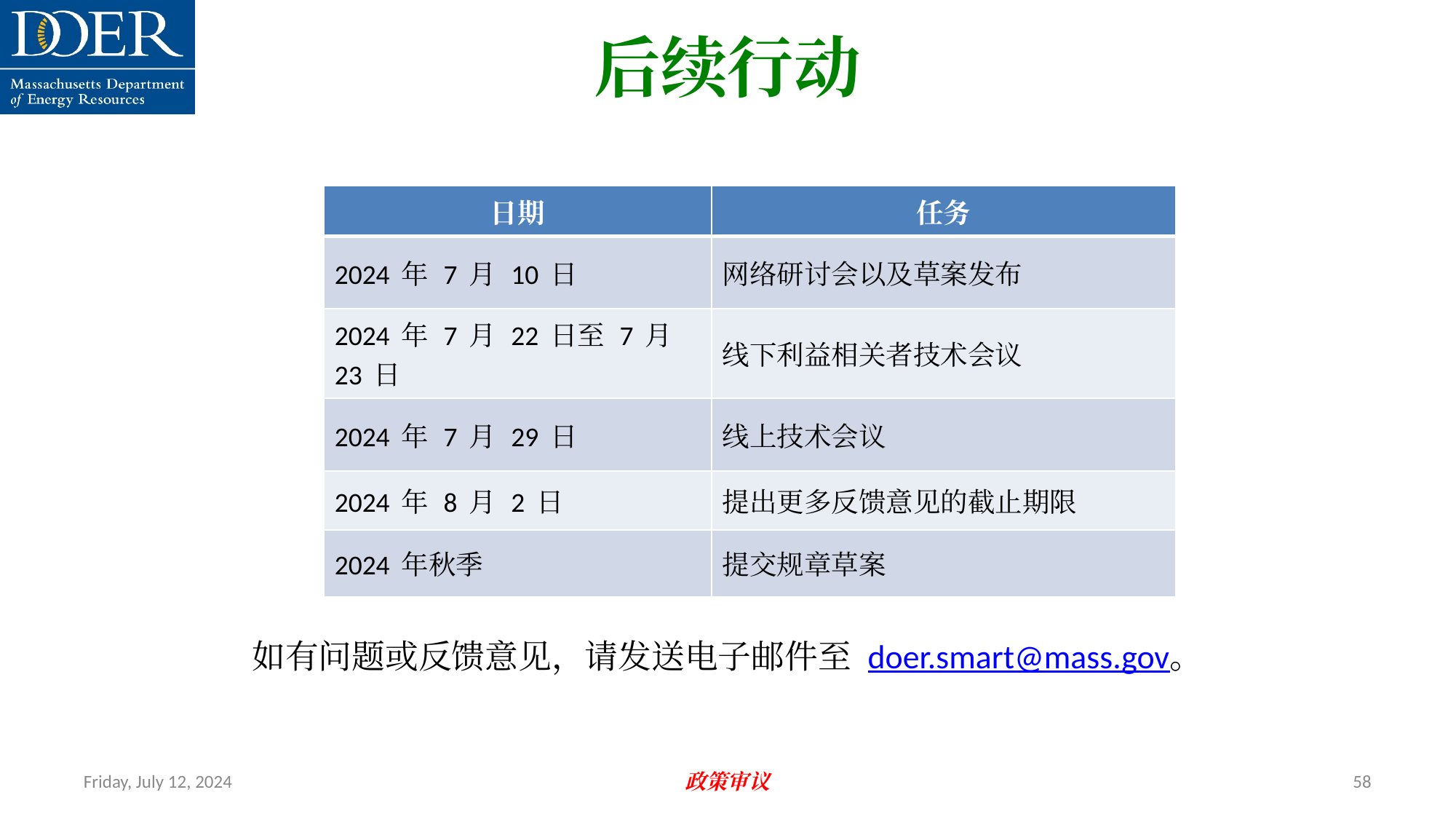

后续行动
| 日期 | 任务 |
| --- | --- |
| 2024 年 7 月 10 日 | 网络研讨会以及草案发布 |
| 2024 年 7 月 22 日至 7 月 23 日 | 线下利益相关者技术会议 |
| 2024 年 7 月 29 日 | 线上技术会议 |
| 2024 年 8 月 2 日 | 提出更多反馈意见的截止期限 |
| 2024 年秋季 | 提交规章草案 |
如有问题或反馈意见，请发送电子邮件至 doer.smart@mass.gov。
Friday, July 12, 2024
政策审议
58